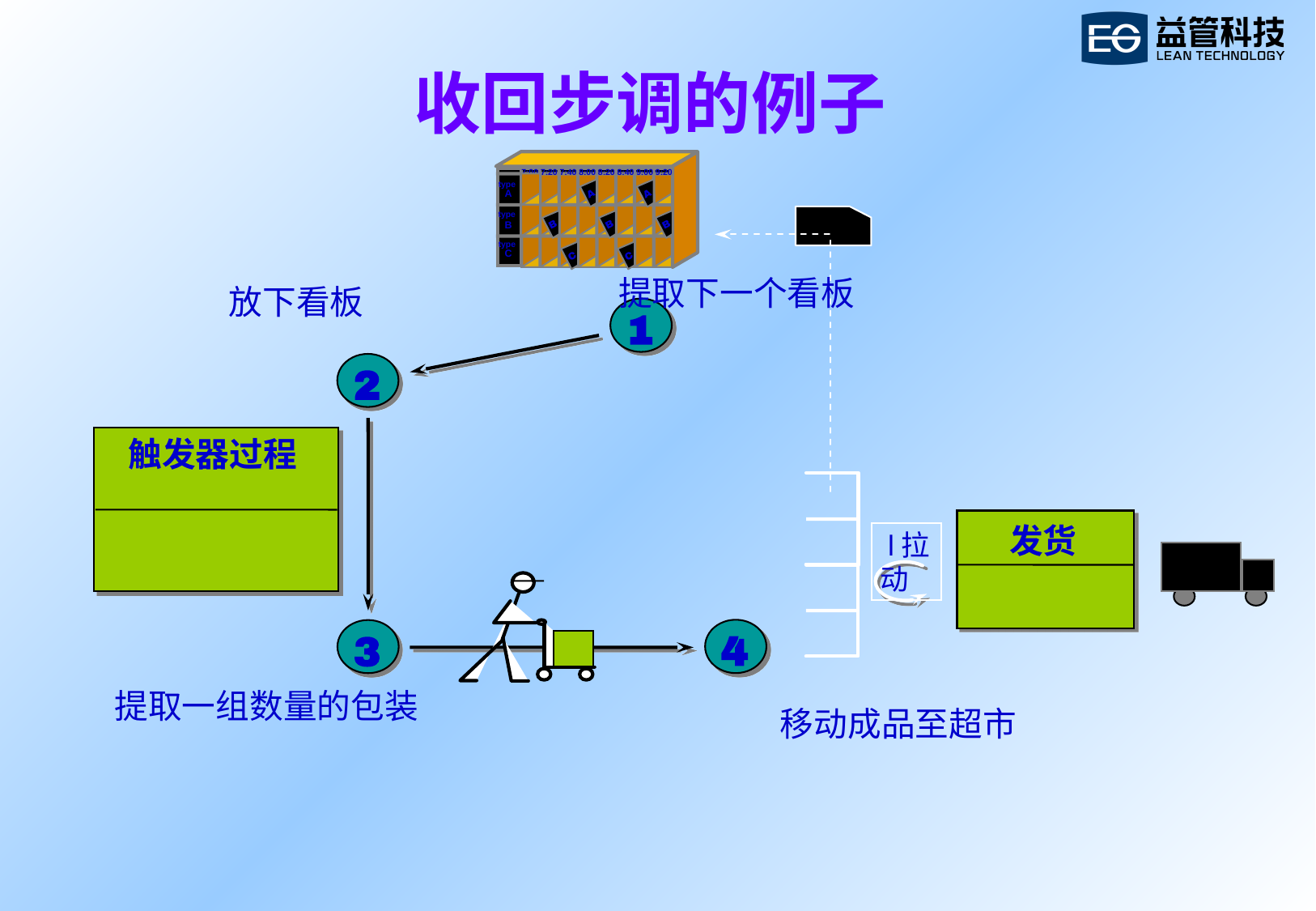

# 收回步调的例子

7:00 7:20 7:40 8:00 8:20 8:40 9:00 9:20

type

A

A

A
A

type

B

B

B
B

type

C

C
C

 l拉动

提取下一个看板
1

放下看板

2

3

提取一组数量的包装
触发器过程

发货

4

移动成品至超市